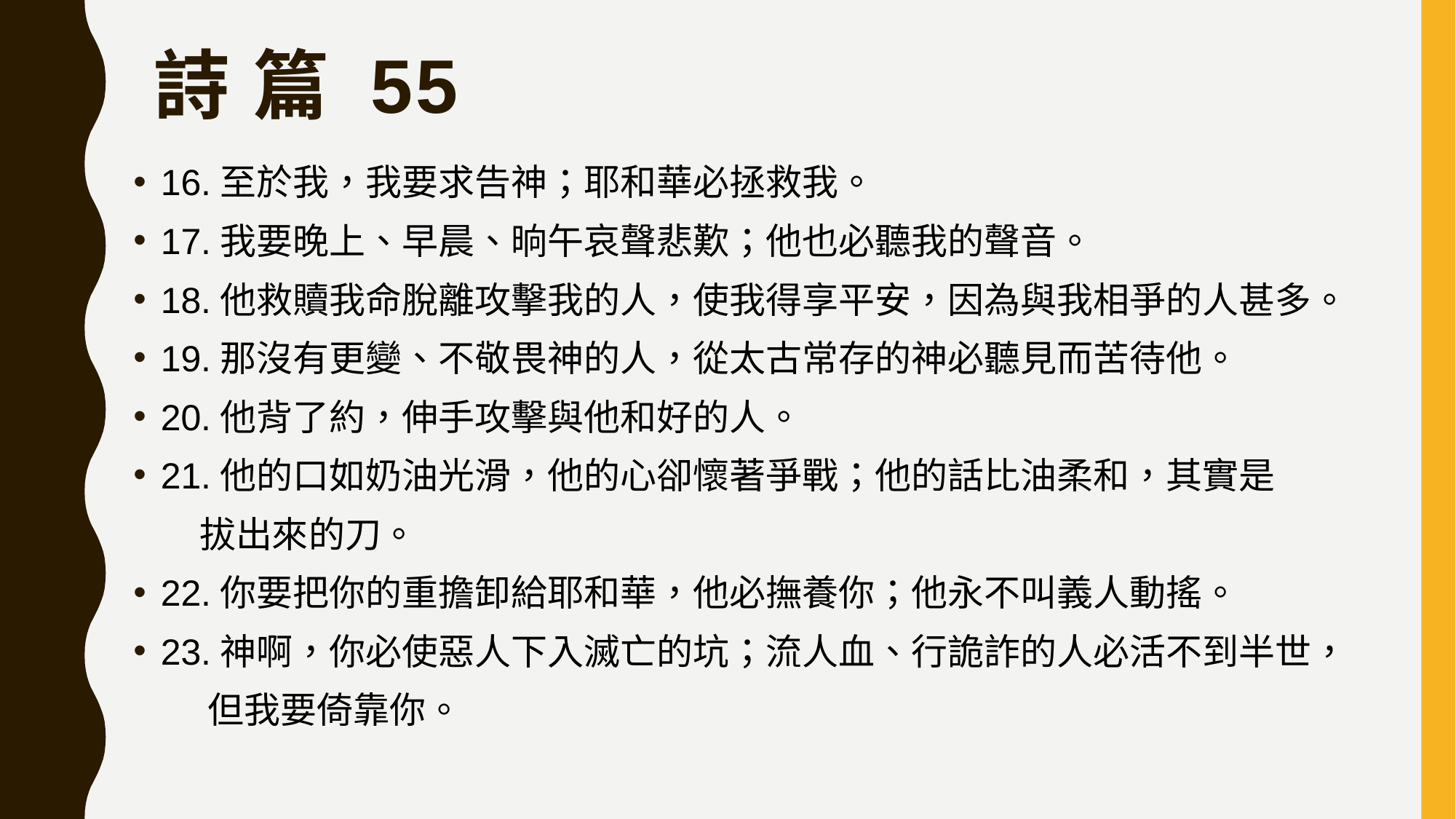

# 詩 篇 55
16.至於我，我要求告神；耶和華必拯救我。
17.我要晚上、早晨、晌午哀聲悲歎；他也必聽我的聲音。
18.他救贖我命脫離攻擊我的人，使我得享平安，因為與我相爭的人甚多。
19.那沒有更變、不敬畏神的人，從太古常存的神必聽見而苦待他。
20.他背了約，伸手攻擊與他和好的人。
21.他的口如奶油光滑，他的心卻懷著爭戰；他的話比油柔和，其實是
       拔出來的刀。
22.你要把你的重擔卸給耶和華，他必撫養你；他永不叫義人動搖。
23.神啊，你必使惡人下入滅亡的坑；流人血、行詭詐的人必活不到半世，
        但我要倚靠你。